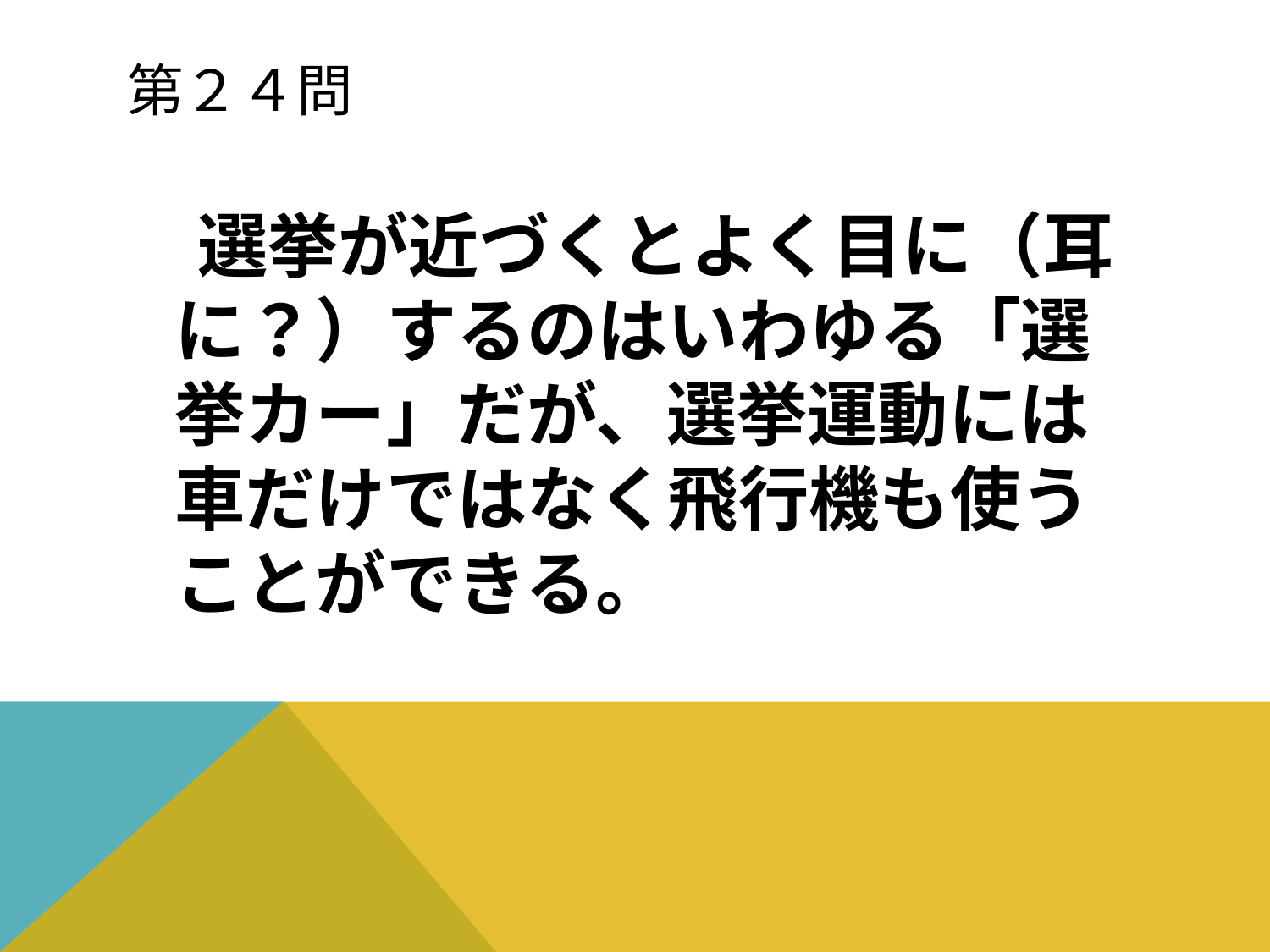

# 第２４問
　選挙が近づくとよく目に（耳に？）するのはいわゆる「選挙カー」だが、選挙運動には車だけではなく飛行機も使うことができる。